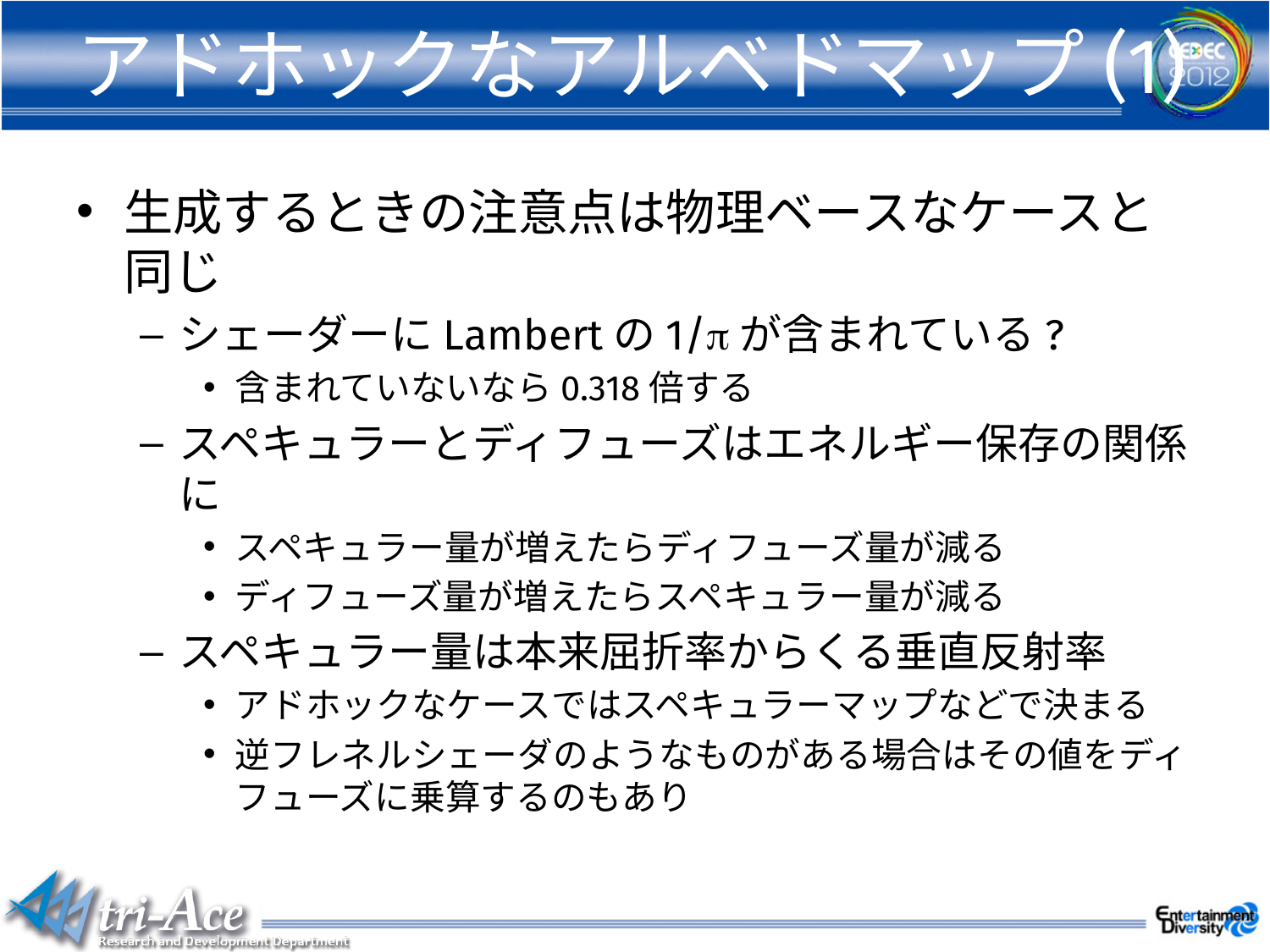

# アドホックなアルベドマップ(1)
生成するときの注意点は物理ベースなケースと同じ
シェーダーにLambertの1/πが含まれている?
含まれていないなら0.318倍する
スペキュラーとディフューズはエネルギー保存の関係に
スペキュラー量が増えたらディフューズ量が減る
ディフューズ量が増えたらスペキュラー量が減る
スペキュラー量は本来屈折率からくる垂直反射率
アドホックなケースではスペキュラーマップなどで決まる
逆フレネルシェーダのようなものがある場合はその値をディフューズに乗算するのもあり